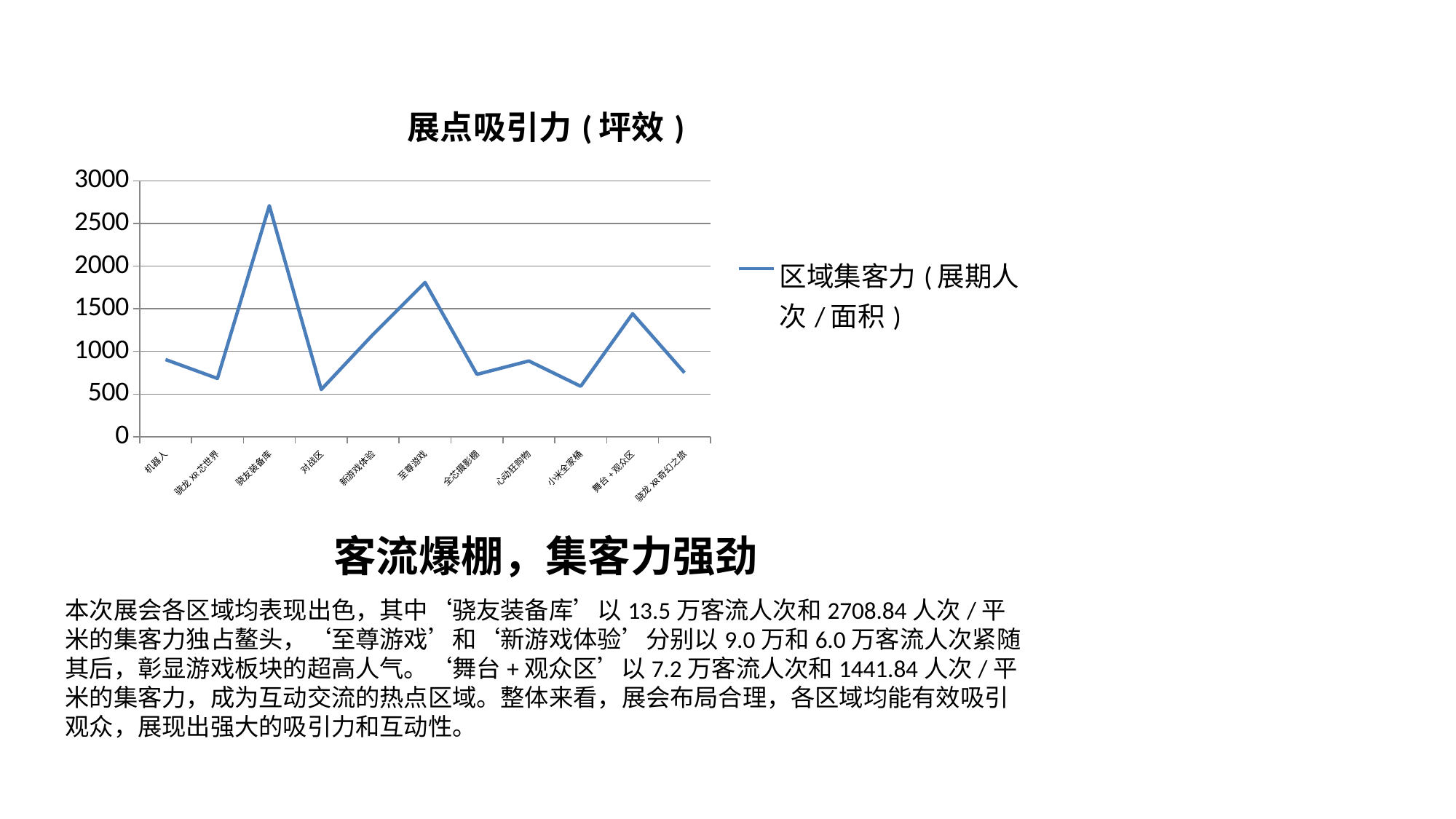

### Chart: 展点吸引力(坪效)

| Category | 区域集客力(展期人次/面积) |
|---|---|
| 机器人 | 904.36 |
| 骁龙XR芯世界 | 682.6 |
| 骁友装备库 | 2708.84 |
| 对战区 | 553.38 |
| 新游戏体验 | 1200.38 |
| 至尊游戏 | 1808.92 |
| 全芯摄影棚 | 730.6 |
| 心动狂购物 | 887.82 |
| 小米全家桶 | 590.96 |
| 舞台+观众区 | 1441.84 |
| 骁龙XR奇幻之旅 | 749.78 |
客流爆棚，集客力强劲
本次展会各区域均表现出色，其中‘骁友装备库’以13.5万客流人次和2708.84人次/平米的集客力独占鳌头，‘至尊游戏’和‘新游戏体验’分别以9.0万和6.0万客流人次紧随其后，彰显游戏板块的超高人气。‘舞台+观众区’以7.2万客流人次和1441.84人次/平米的集客力，成为互动交流的热点区域。整体来看，展会布局合理，各区域均能有效吸引观众，展现出强大的吸引力和互动性。